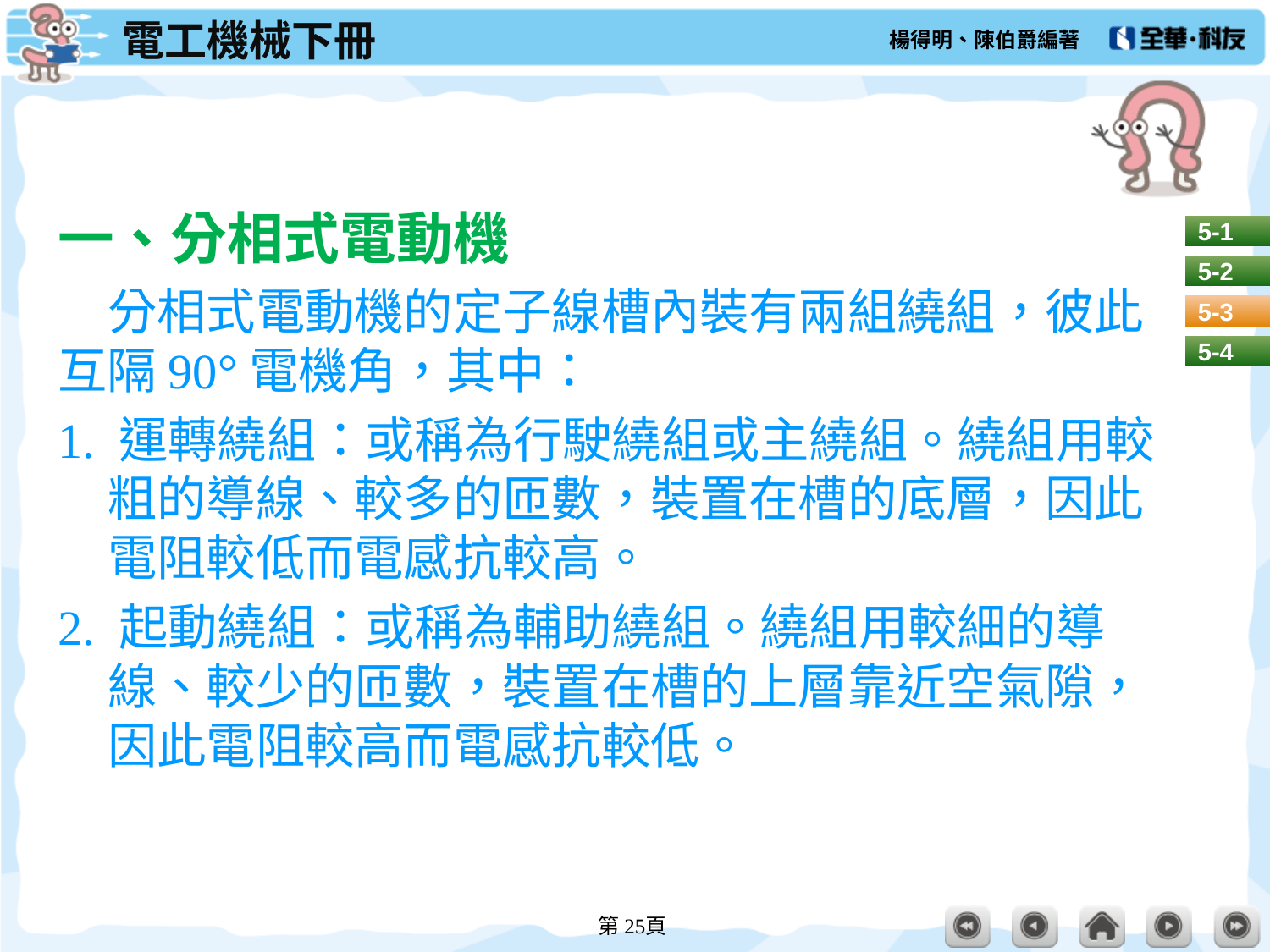

#
一、分相式電動機
分相式電動機的定子線槽內裝有兩組繞組，彼此互隔90°電機角，其中：
1. 運轉繞組：或稱為行駛繞組或主繞組。繞組用較粗的導線、較多的匝數，裝置在槽的底層，因此電阻較低而電感抗較高。
2. 起動繞組：或稱為輔助繞組。繞組用較細的導線、較少的匝數，裝置在槽的上層靠近空氣隙，因此電阻較高而電感抗較低。